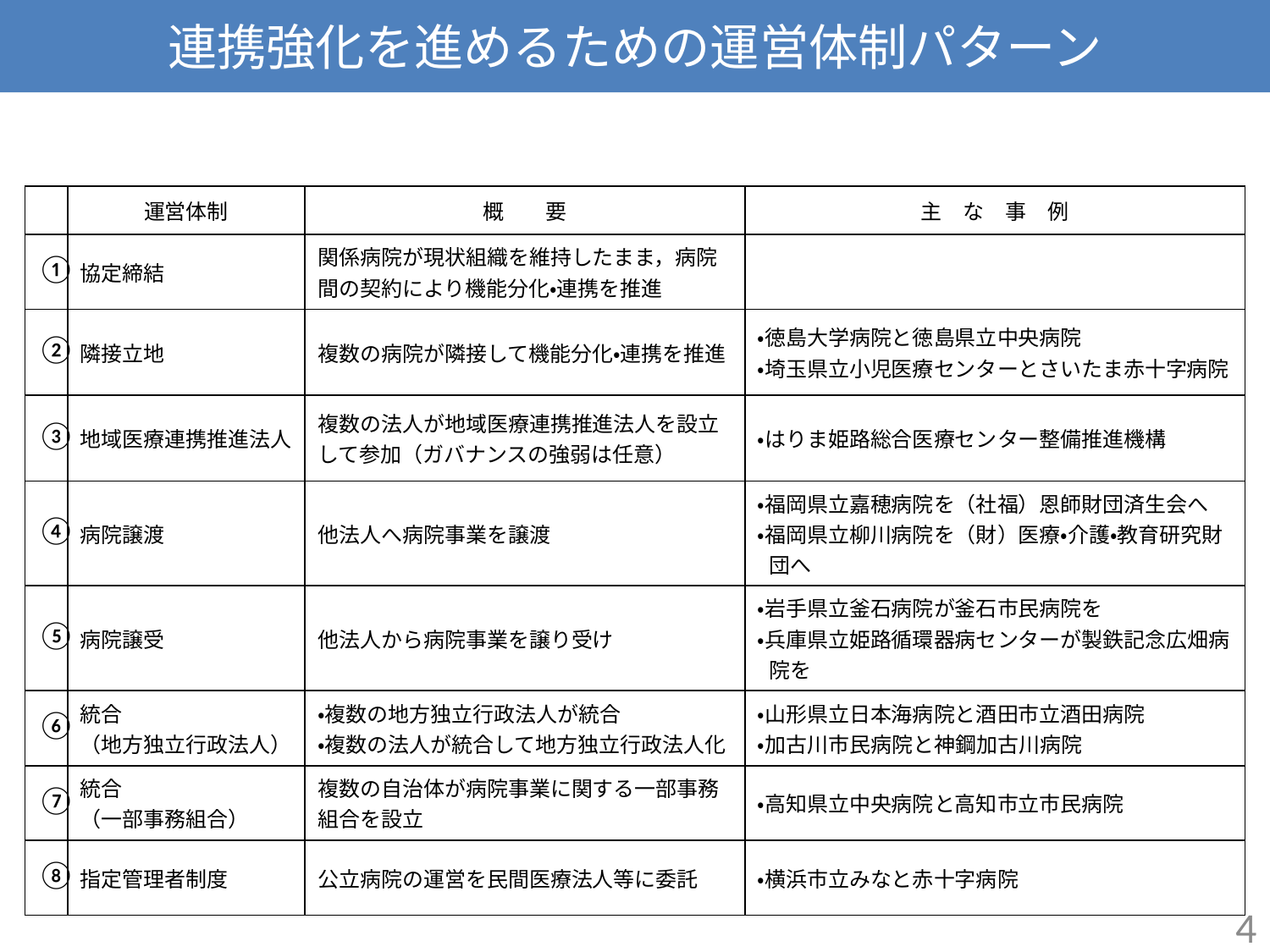

連携強化を進めるための運営体制パターン
|  | 運営体制 | 概　　要 | 主　な　事　例 |
| --- | --- | --- | --- |
| ① | 協定締結 | 関係病院が現状組織を維持したまま，病院間の契約により機能分化・連携を推進 |  |
| ② | 隣接立地 | 複数の病院が隣接して機能分化・連携を推進 | ・徳島大学病院と徳島県立中央病院 ・埼玉県立小児医療センターとさいたま赤十字病院 |
| ③ | 地域医療連携推進法人 | 複数の法人が地域医療連携推進法人を設立して参加（ガバナンスの強弱は任意） | ・はりま姫路総合医療センター整備推進機構 |
| ④ | 病院譲渡 | 他法人へ病院事業を譲渡 | ・福岡県立嘉穂病院を（社福）恩師財団済生会へ ・福岡県立柳川病院を（財）医療・介護・教育研究財団へ |
| ⑤ | 病院譲受 | 他法人から病院事業を譲り受け | ・岩手県立釜石病院が釜石市民病院を ・兵庫県立姫路循環器病センターが製鉄記念広畑病院を |
| ⑥ | 統合 （地方独立行政法人） | ・複数の地方独立行政法人が統合 ・複数の法人が統合して地方独立行政法人化 | ・山形県立日本海病院と酒田市立酒田病院 ・加古川市民病院と神鋼加古川病院 |
| ⑦ | 統合 （一部事務組合） | 複数の自治体が病院事業に関する一部事務組合を設立 | ・高知県立中央病院と高知市立市民病院 |
| ⑧ | 指定管理者制度 | 公立病院の運営を民間医療法人等に委託 | ・横浜市立みなと赤十字病院 |
4